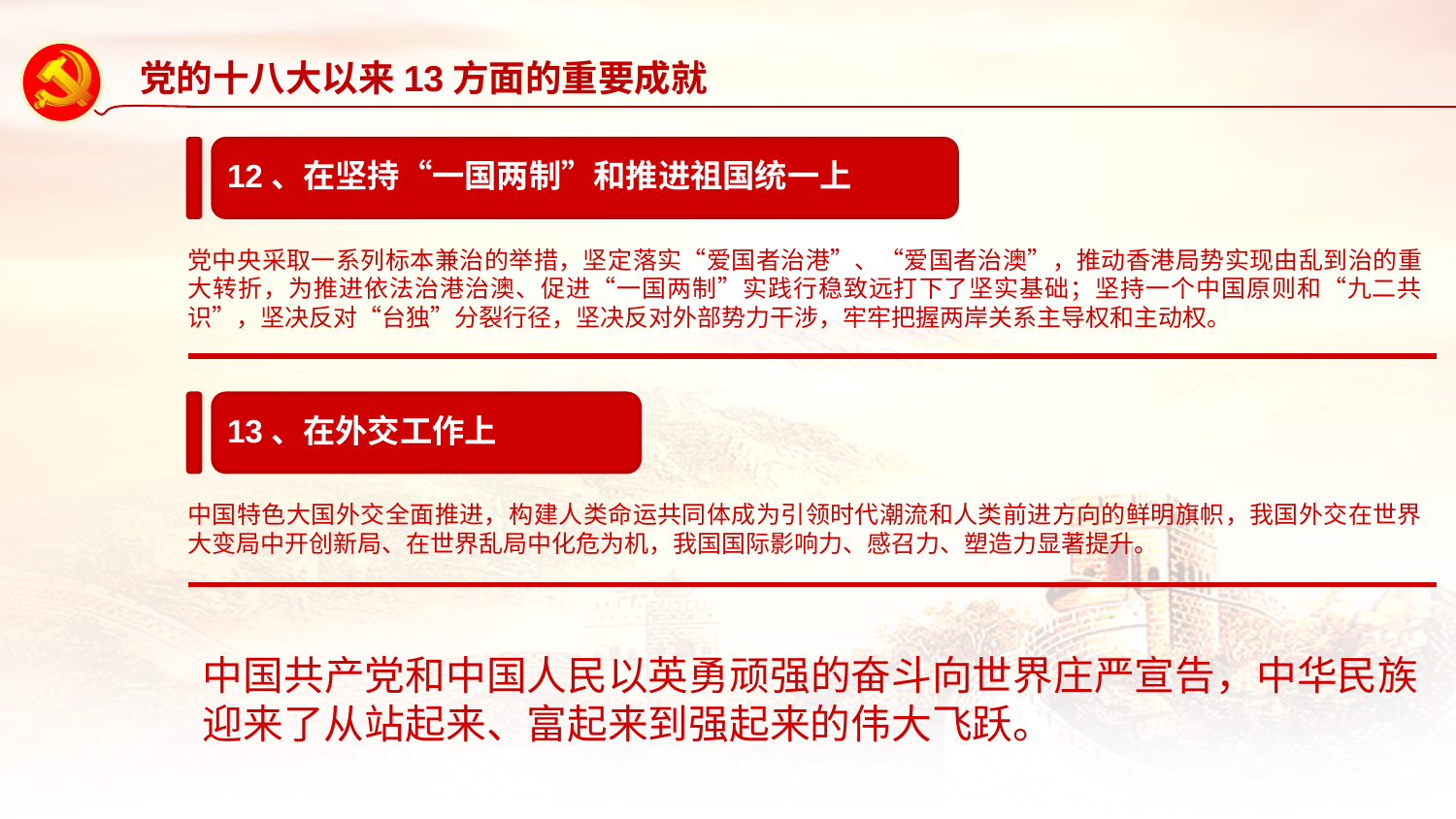

党的十八大以来13方面的重要成就

12、在坚持“一国两制”和推进祖国统一上
党中央采取一系列标本兼治的举措，坚定落实“爱国者治港”、“爱国者治澳”，推动香港局势实现由乱到治的重大转折，为推进依法治港治澳、促进“一国两制”实践行稳致远打下了坚实基础；坚持一个中国原则和“九二共识”，坚决反对“台独”分裂行径，坚决反对外部势力干涉，牢牢把握两岸关系主导权和主动权。

13、在外交工作上
中国特色大国外交全面推进，构建人类命运共同体成为引领时代潮流和人类前进方向的鲜明旗帜，我国外交在世界大变局中开创新局、在世界乱局中化危为机，我国国际影响力、感召力、塑造力显著提升。
中国共产党和中国人民以英勇顽强的奋斗向世界庄严宣告，中华民族迎来了从站起来、富起来到强起来的伟大飞跃。